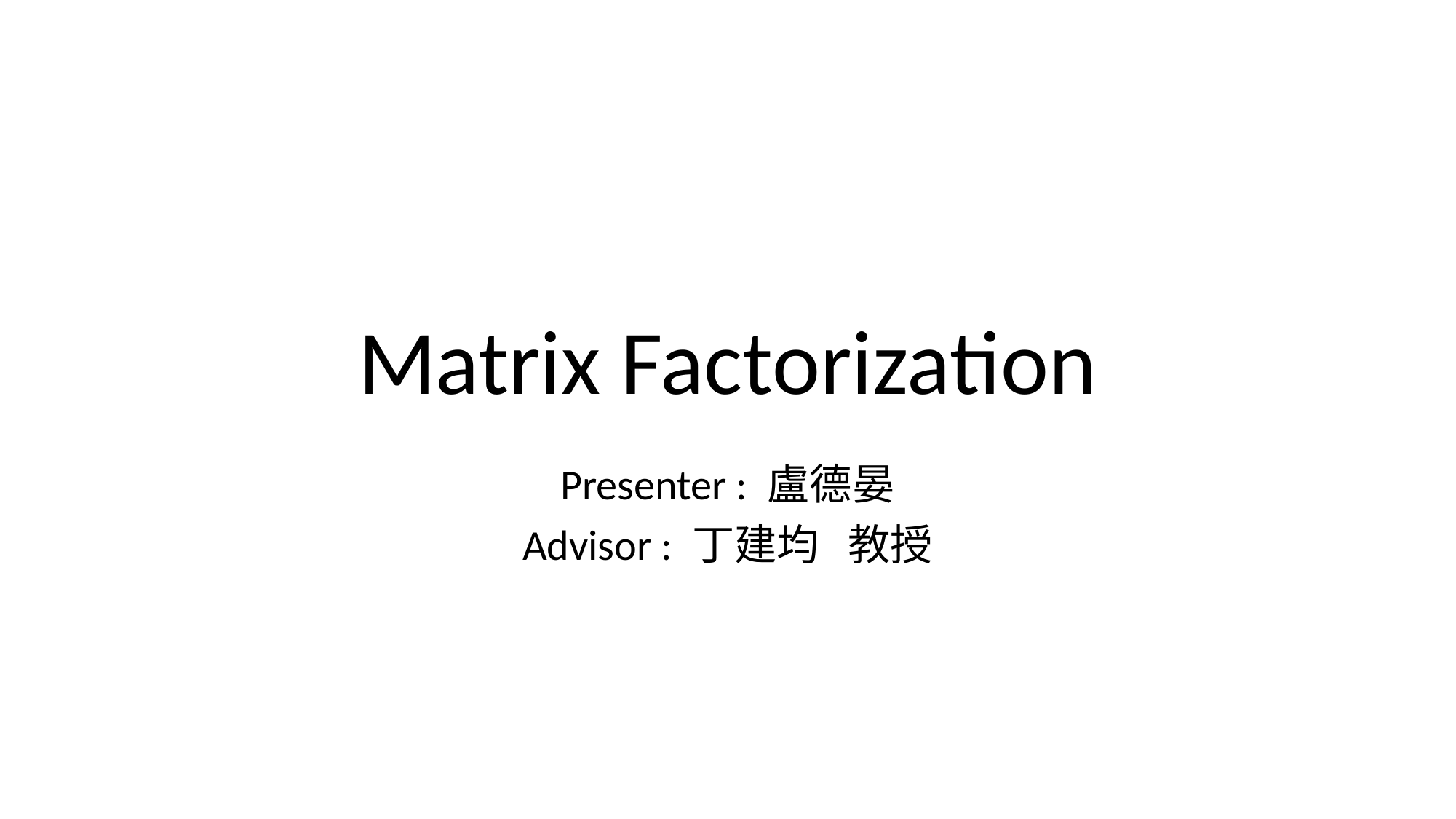

# Matrix Factorization
Presenter : 盧德晏
Advisor : 丁建均   教授